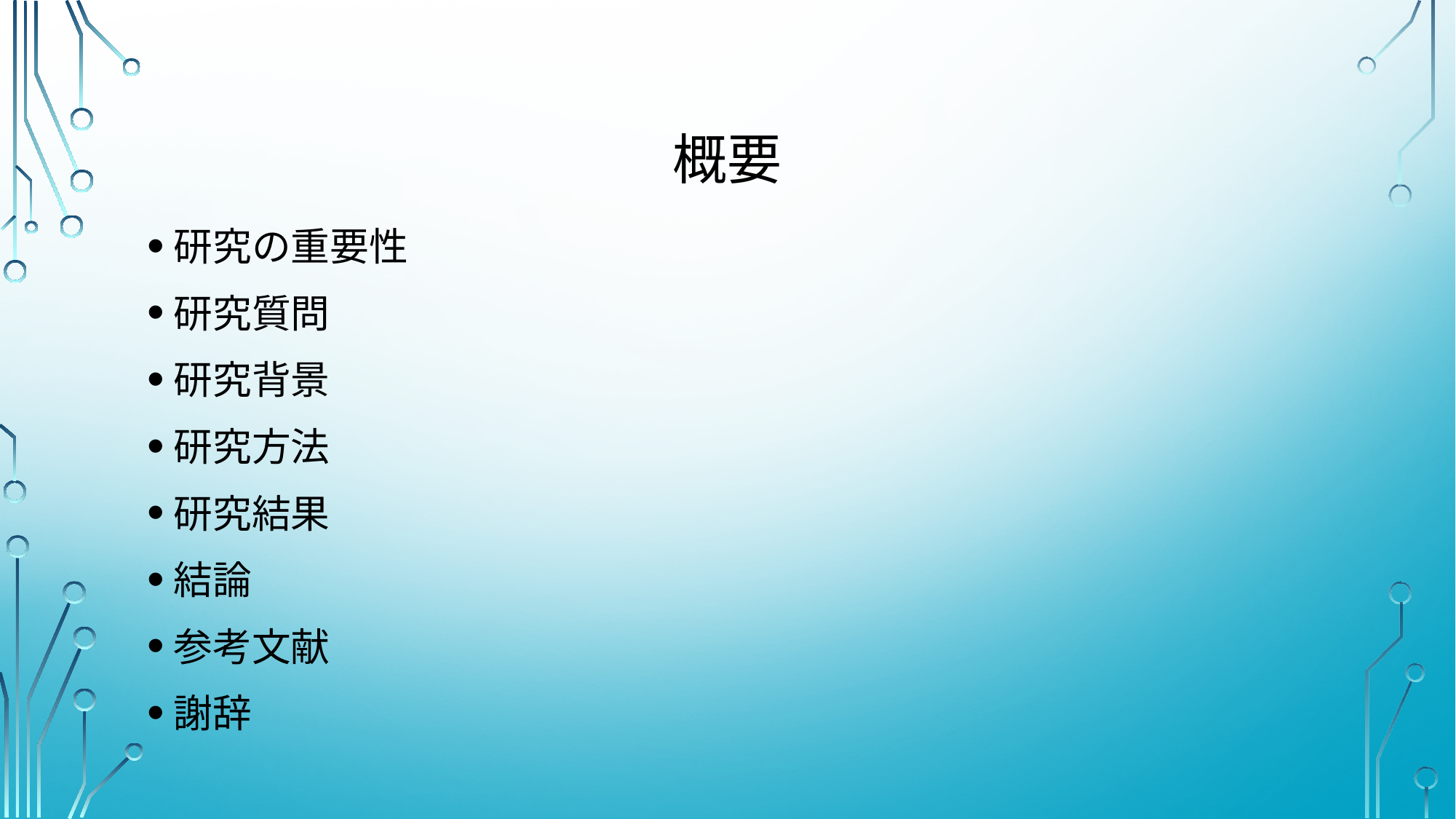

# 概要
研究の重要性
研究質問
研究背景
研究方法
研究結果
結論
参考文献
謝辞